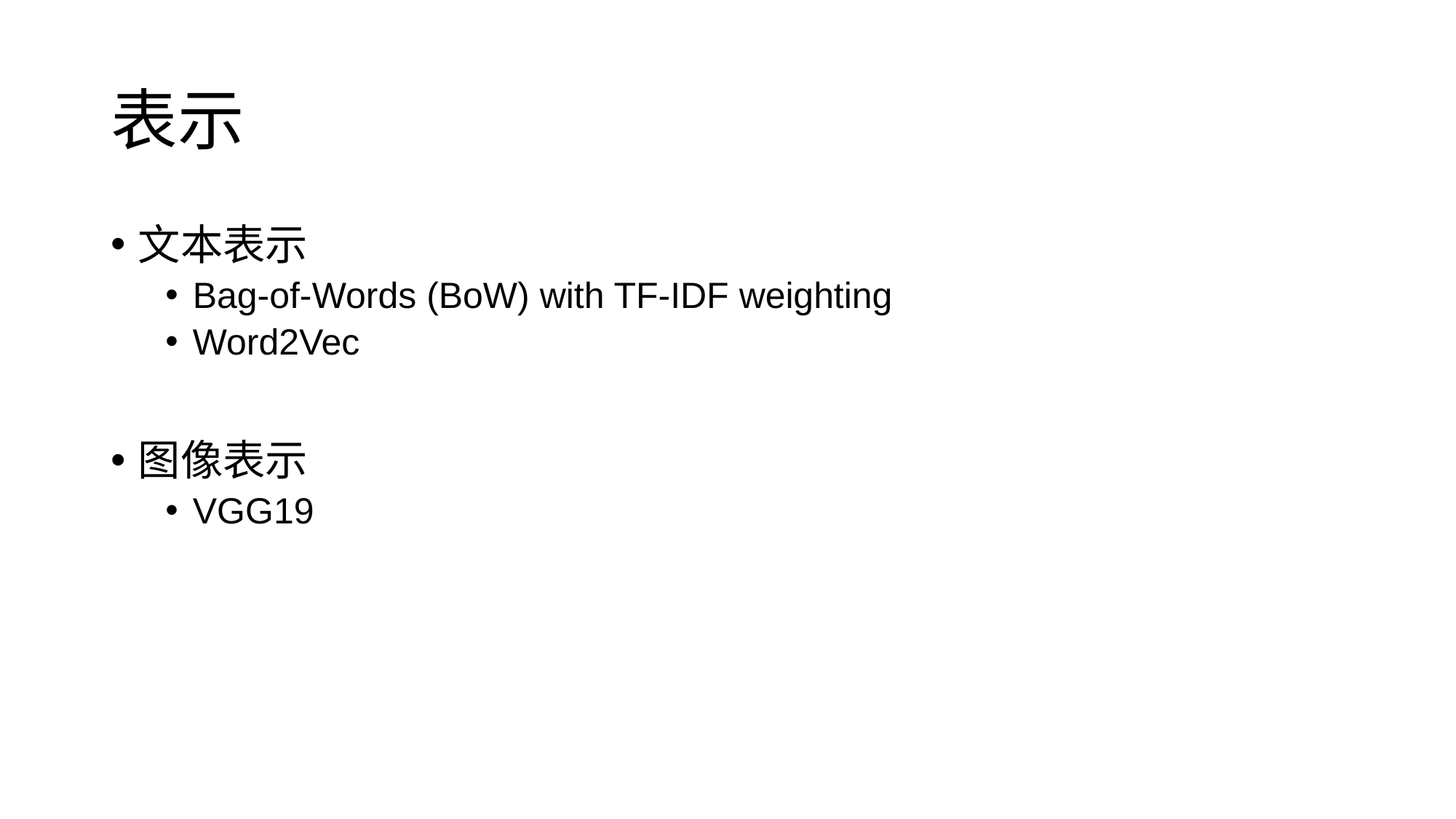

# 表示
文本表示
Bag-of-Words (BoW) with TF-IDF weighting
Word2Vec

图像表示
VGG19